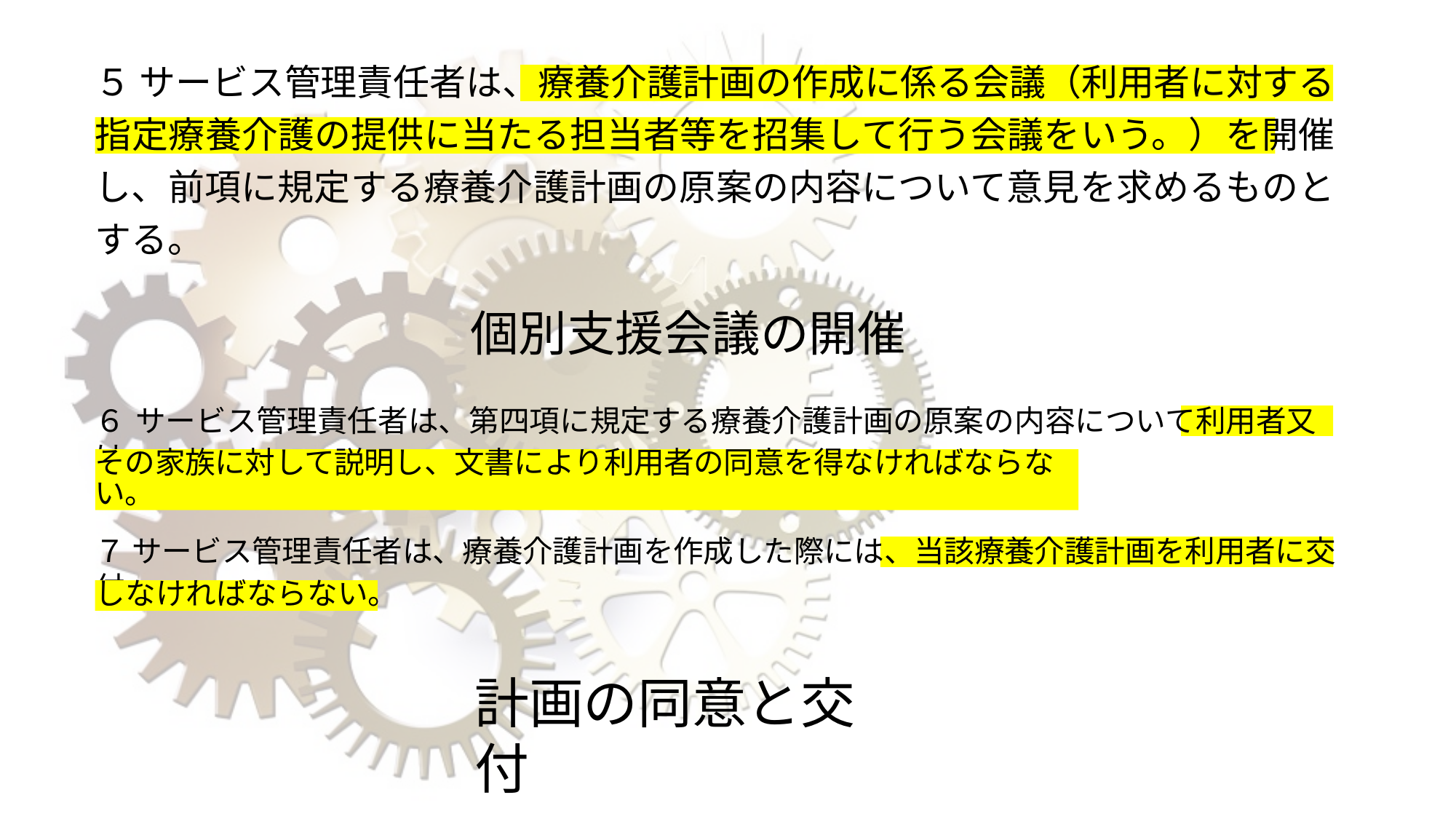

５ サービス管理責任者は、療養介護計画の作成に係る会議（利用者に対する指定療養介護の提供に当たる担当者等を招集して行う会議をいう。）を開催し、前項に規定する療養介護計画の原案の内容について意見を求めるものとする。

個別支援会議の開催

６	サービス管理責任者は、第四項に規定する療養介護計画の原案の内容について利用者又は

その家族に対して説明し、文書により利用者の同意を得なければならない。
７ サービス管理責任者は、療養介護計画を作成した際には、当該療養介護計画を利用者に交付

しなければならない。
計画の同意と交付